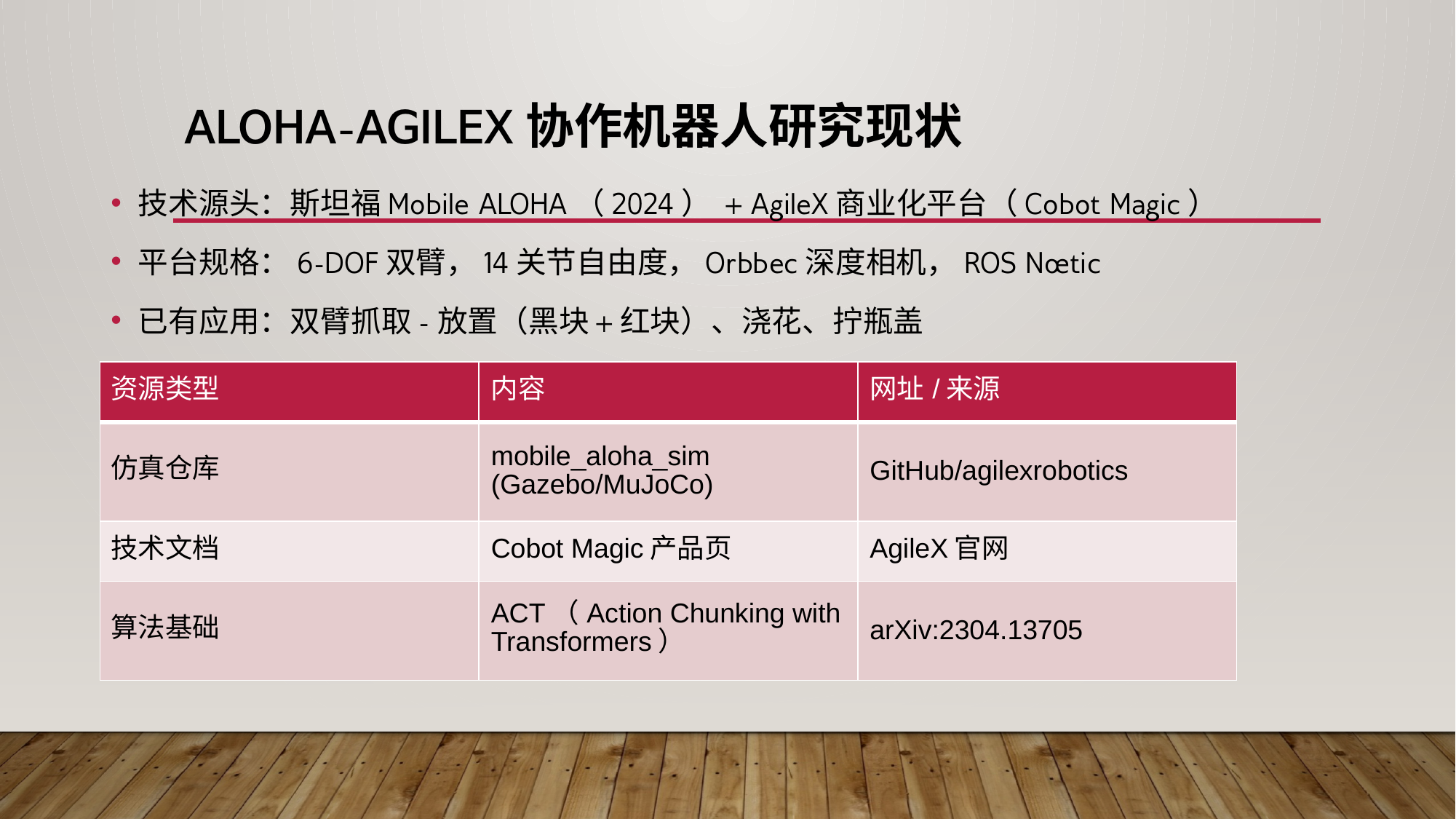

# Aloha-AgileX协作机器人研究现状
技术源头：斯坦福Mobile ALOHA（2024） + AgileX商业化平台（Cobot Magic）
平台规格：6-DOF双臂，14关节自由度，Orbbec深度相机，ROS Noetic
已有应用：双臂抓取-放置（黑块+红块）、浇花、拧瓶盖

| 资源类型 | 内容 | 网址/来源 |
| --- | --- | --- |
| 仿真仓库 | mobile\_aloha\_sim (Gazebo/MuJoCo) | GitHub/agilexrobotics |
| 技术文档 | Cobot Magic产品页 | AgileX官网 |
| 算法基础 | ACT（Action Chunking with Transformers） | arXiv:2304.13705 |